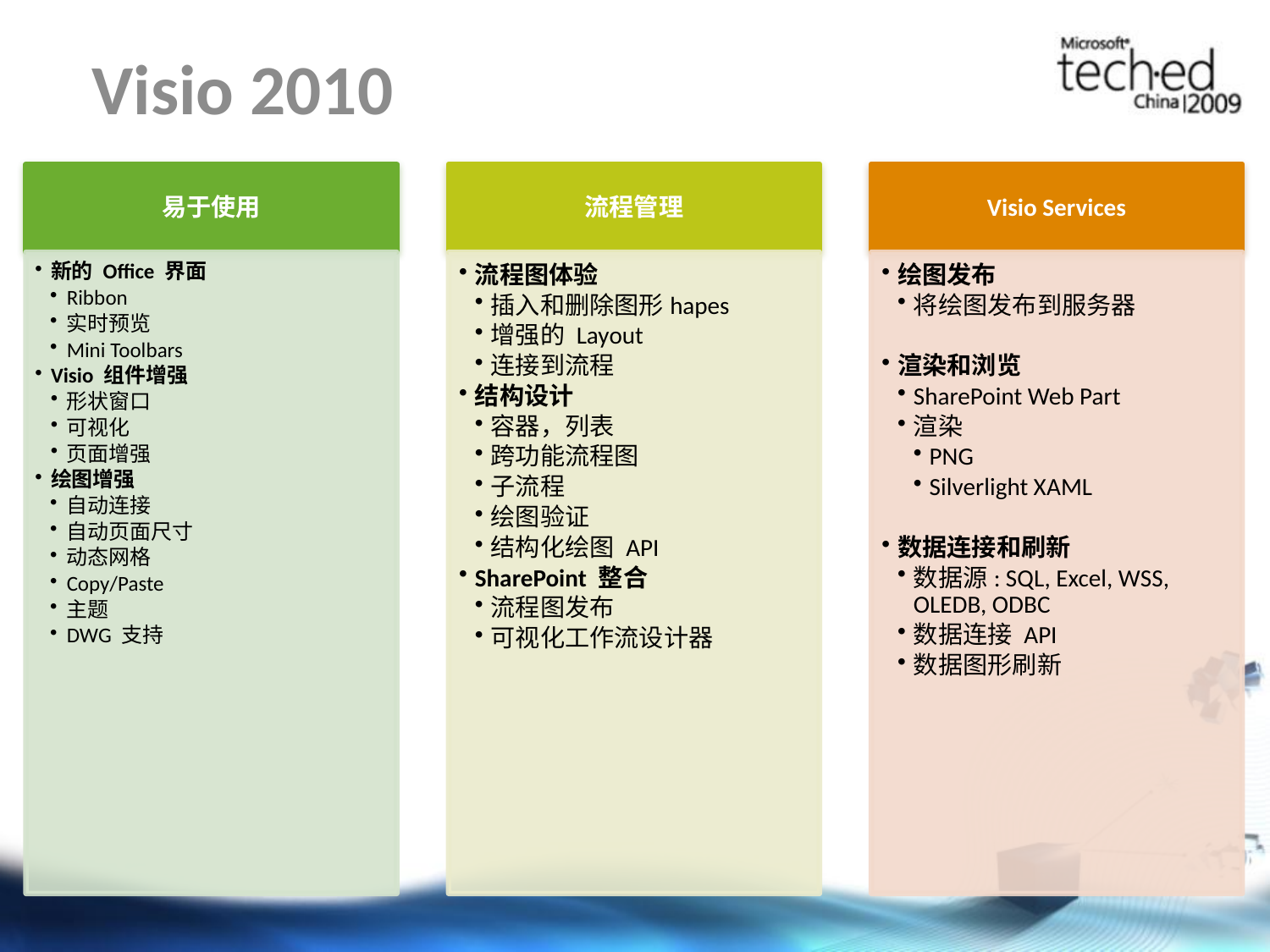

# Visio 2010
易于使用
新的 Office 界面
Ribbon
实时预览
Mini Toolbars
Visio 组件增强
形状窗口
可视化
页面增强
绘图增强
自动连接
自动页面尺寸
动态网格
Copy/Paste
主题
DWG 支持
流程管理
流程图体验
插入和删除图形hapes
增强的 Layout
连接到流程
结构设计
容器，列表
跨功能流程图
子流程
绘图验证
结构化绘图 API
SharePoint 整合
流程图发布
可视化工作流设计器

Visio Services
绘图发布
将绘图发布到服务器

渲染和浏览
SharePoint Web Part
渲染
PNG
Silverlight XAML

数据连接和刷新
数据源: SQL, Excel, WSS, OLEDB, ODBC
数据连接 API
数据图形刷新